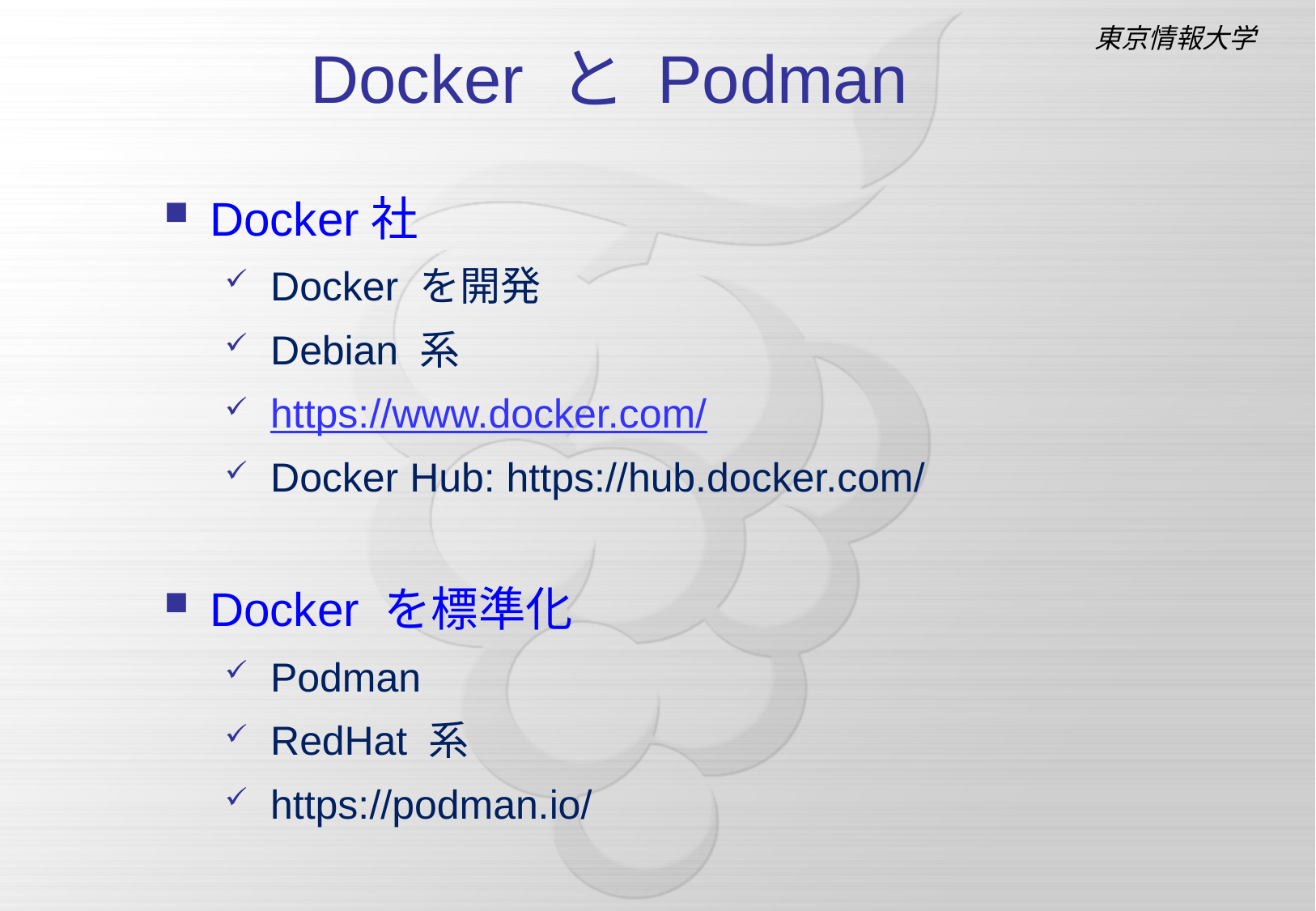

# Docker と Podman
Docker社
Docker を開発
Debian 系
https://www.docker.com/
Docker Hub: https://hub.docker.com/

Docker を標準化
Podman
RedHat 系
https://podman.io/